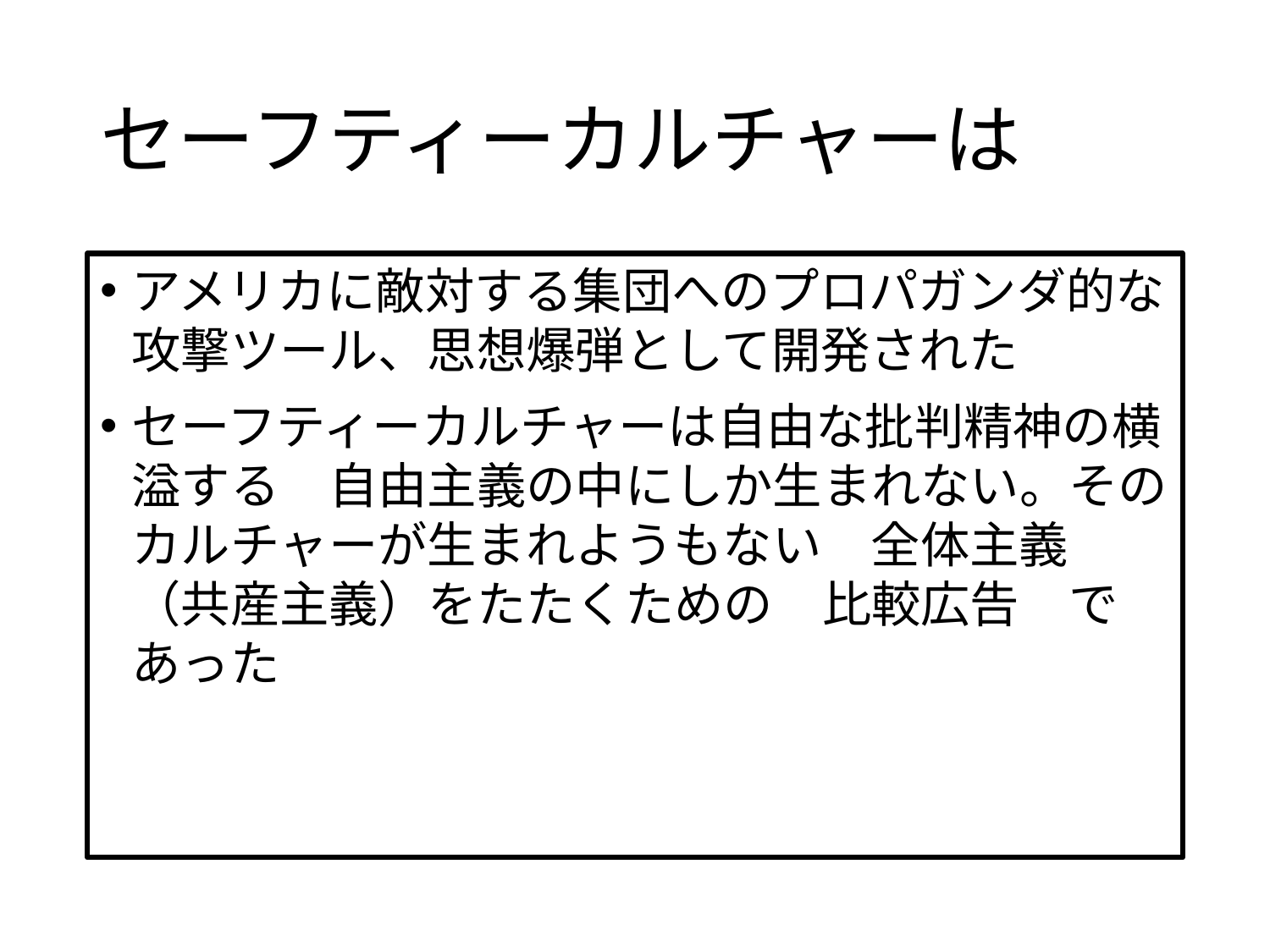

# セーフティーカルチャーは
アメリカに敵対する集団へのプロパガンダ的な攻撃ツール、思想爆弾として開発された
セーフティーカルチャーは自由な批判精神の横溢する　自由主義の中にしか生まれない。そのカルチャーが生まれようもない　全体主義　（共産主義）をたたくための　比較広告　であった